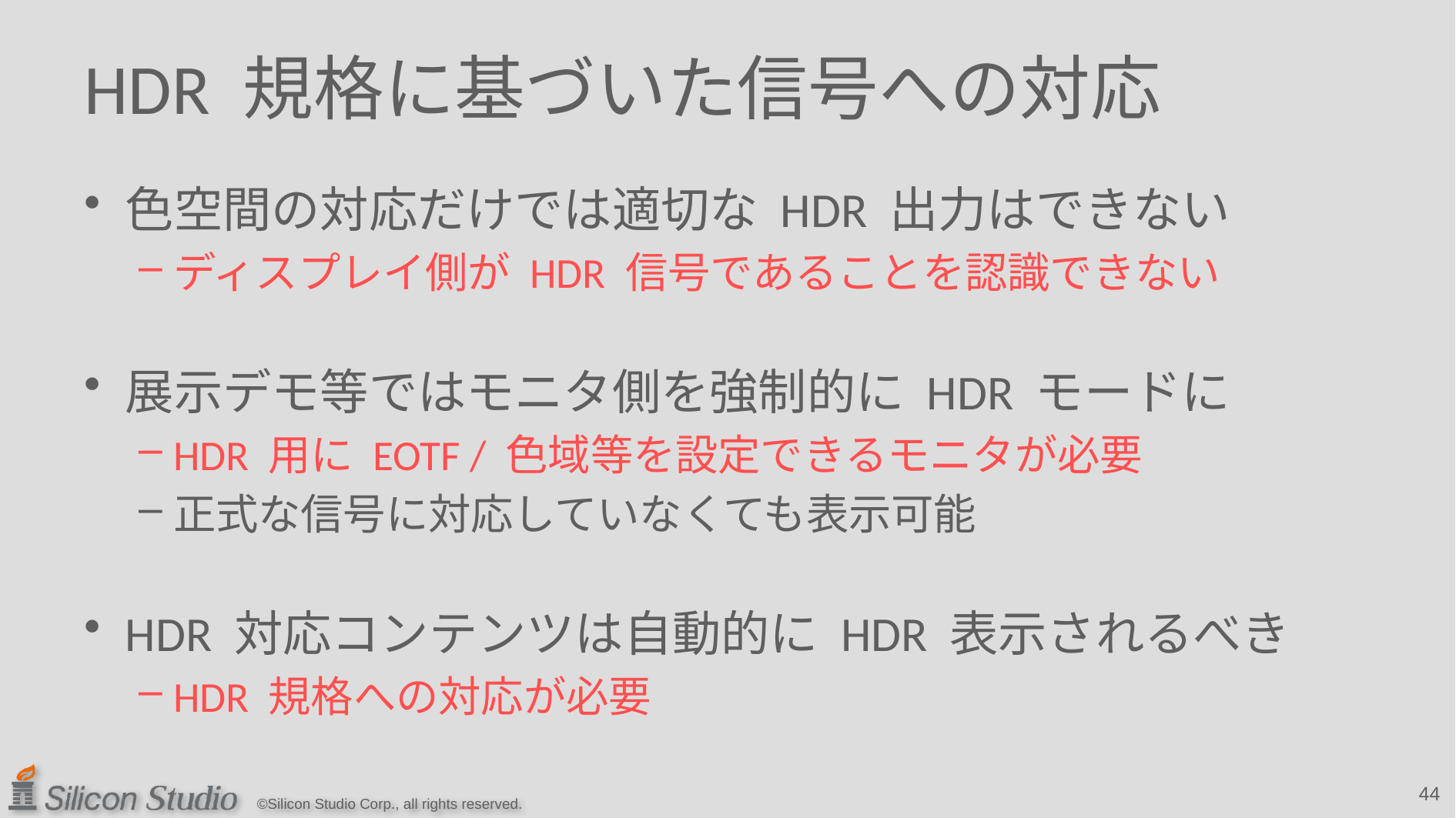

# HDR 規格に基づいた信号への対応
色空間の対応だけでは適切な HDR 出力はできない
ディスプレイ側が HDR 信号であることを認識できない

展示デモ等ではモニタ側を強制的に HDR モードに
HDR 用に EOTF / 色域等を設定できるモニタが必要
正式な信号に対応していなくても表示可能

HDR 対応コンテンツは自動的に HDR 表示されるべき
HDR 規格への対応が必要
44